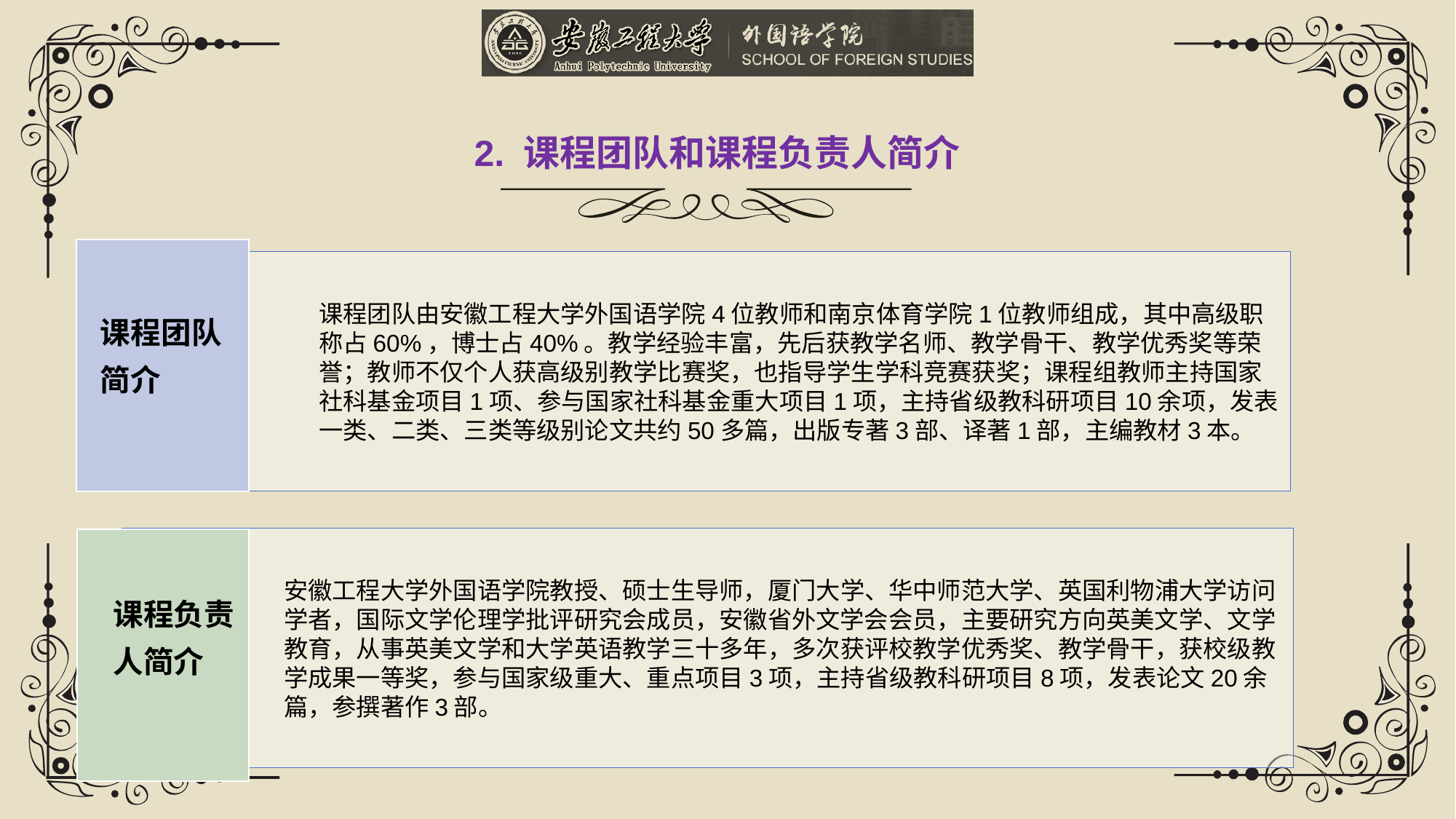

2. 课程团队和课程负责人简介
课程团队由安徽工程大学外国语学院4位教师和南京体育学院1位教师组成，其中高级职称占60%，博士占40%。教学经验丰富，先后获教学名师、教学骨干、教学优秀奖等荣誉；教师不仅个人获高级别教学比赛奖，也指导学生学科竞赛获奖；课程组教师主持国家社科基金项目1项、参与国家社科基金重大项目1项，主持省级教科研项目10余项，发表一类、二类、三类等级别论文共约50多篇，出版专著3部、译著1部，主编教材3本。
安徽工程大学外国语学院教授、硕士生导师，厦门大学、华中师范大学、英国利物浦大学访问学者，国际文学伦理学批评研究会成员，安徽省外文学会会员，主要研究方向英美文学、文学教育，从事英美文学和大学英语教学三十多年，多次获评校教学优秀奖、教学骨干，获校级教学成果一等奖，参与国家级重大、重点项目3项，主持省级教科研项目8项，发表论文20余篇，参撰著作3部。
课程团队简介
课程负责人简介